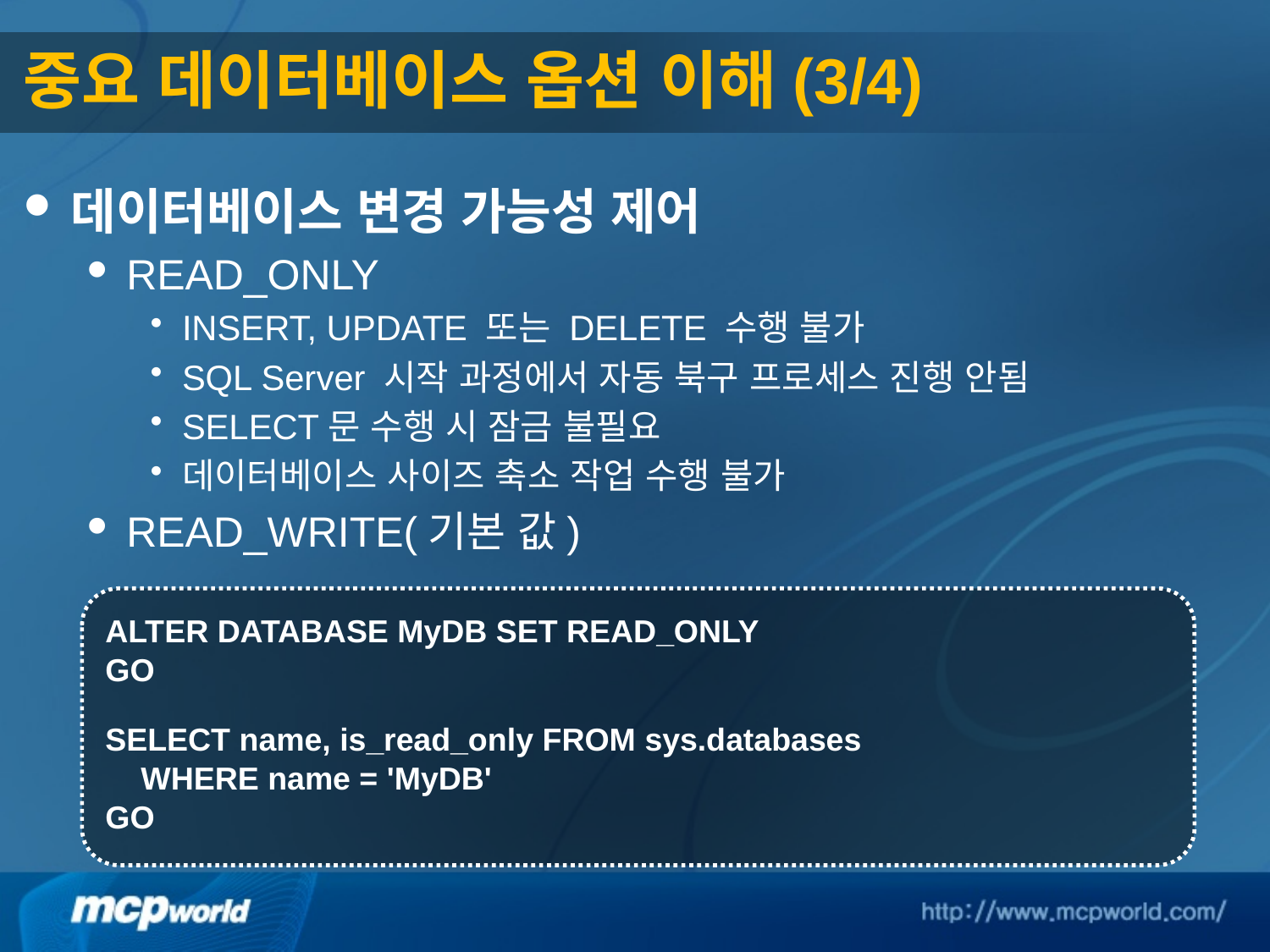

# 중요 데이터베이스 옵션 이해(3/4)
데이터베이스 변경 가능성 제어
READ_ONLY
INSERT, UPDATE 또는 DELETE 수행 불가
SQL Server 시작 과정에서 자동 북구 프로세스 진행 안됨
SELECT문 수행 시 잠금 불필요
데이터베이스 사이즈 축소 작업 수행 불가
READ_WRITE(기본 값)

ALTER DATABASE MyDB SET READ_ONLY
GO
SELECT name, is_read_only FROM sys.databases
    WHERE name = 'MyDB'
GO